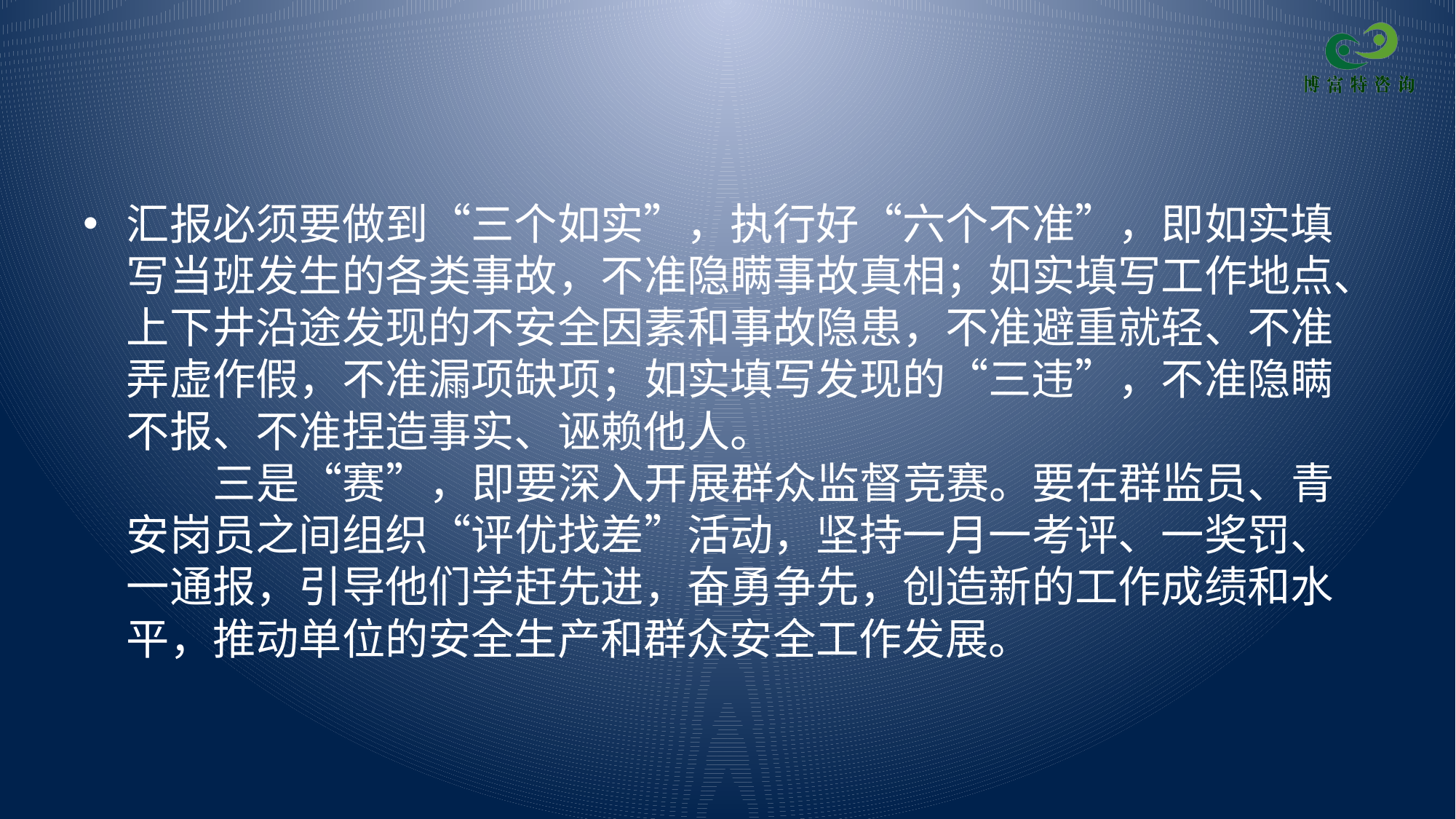

#
汇报必须要做到“三个如实”，执行好“六个不准”，即如实填写当班发生的各类事故，不准隐瞒事故真相；如实填写工作地点、上下井沿途发现的不安全因素和事故隐患，不准避重就轻、不准弄虚作假，不准漏项缺项；如实填写发现的“三违”，不准隐瞒不报、不准捏造事实、诬赖他人。
         三是“赛”，即要深入开展群众监督竞赛。要在群监员、青安岗员之间组织“评优找差”活动，坚持一月一考评、一奖罚、一通报，引导他们学赶先进，奋勇争先，创造新的工作成绩和水平，推动单位的安全生产和群众安全工作发展。